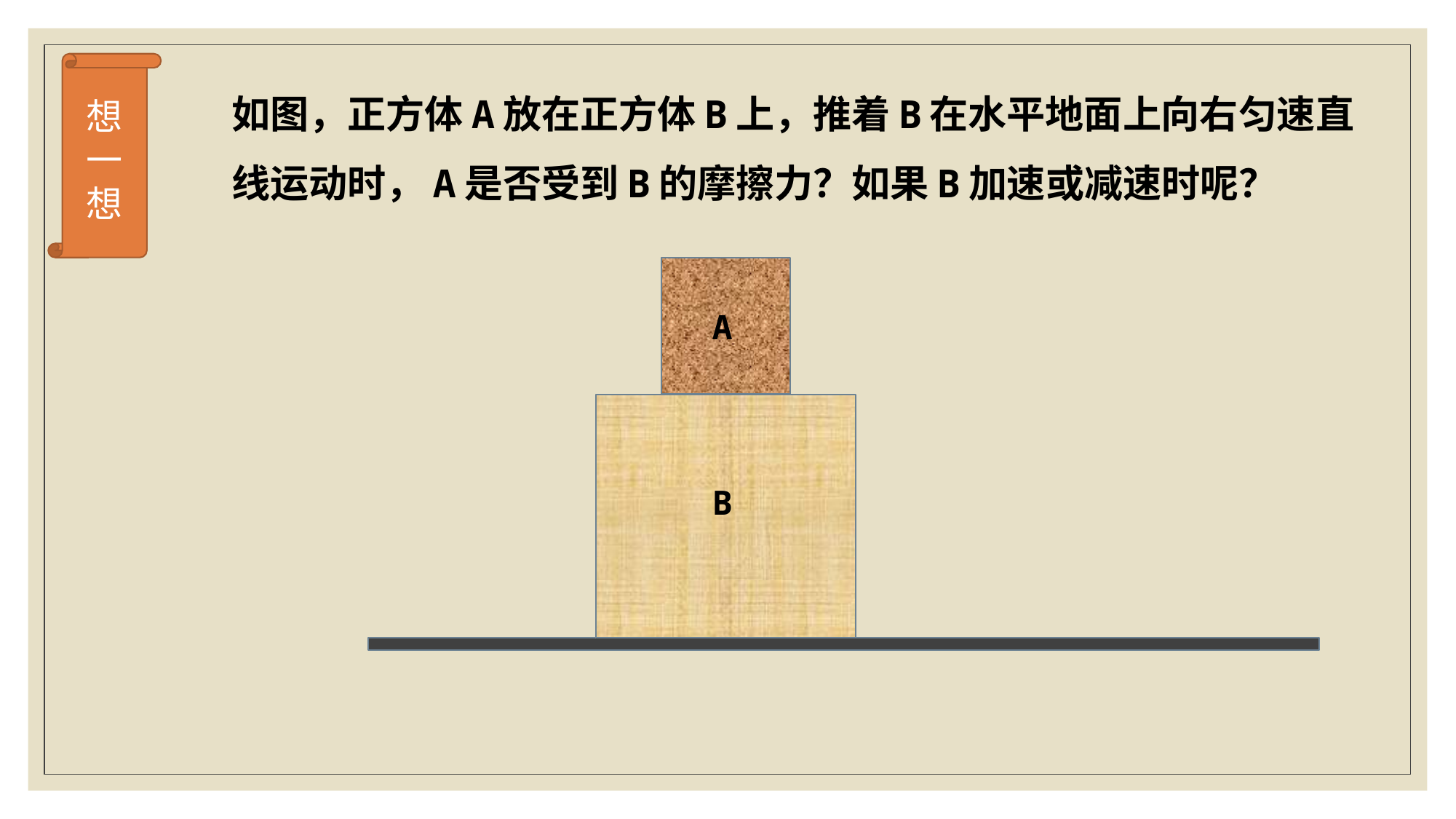

想一想
如图，正方体A放在正方体B上，推着B在水平地面上向右匀速直线运动时，A是否受到B的摩擦力？如果B加速或减速时呢？

A

B